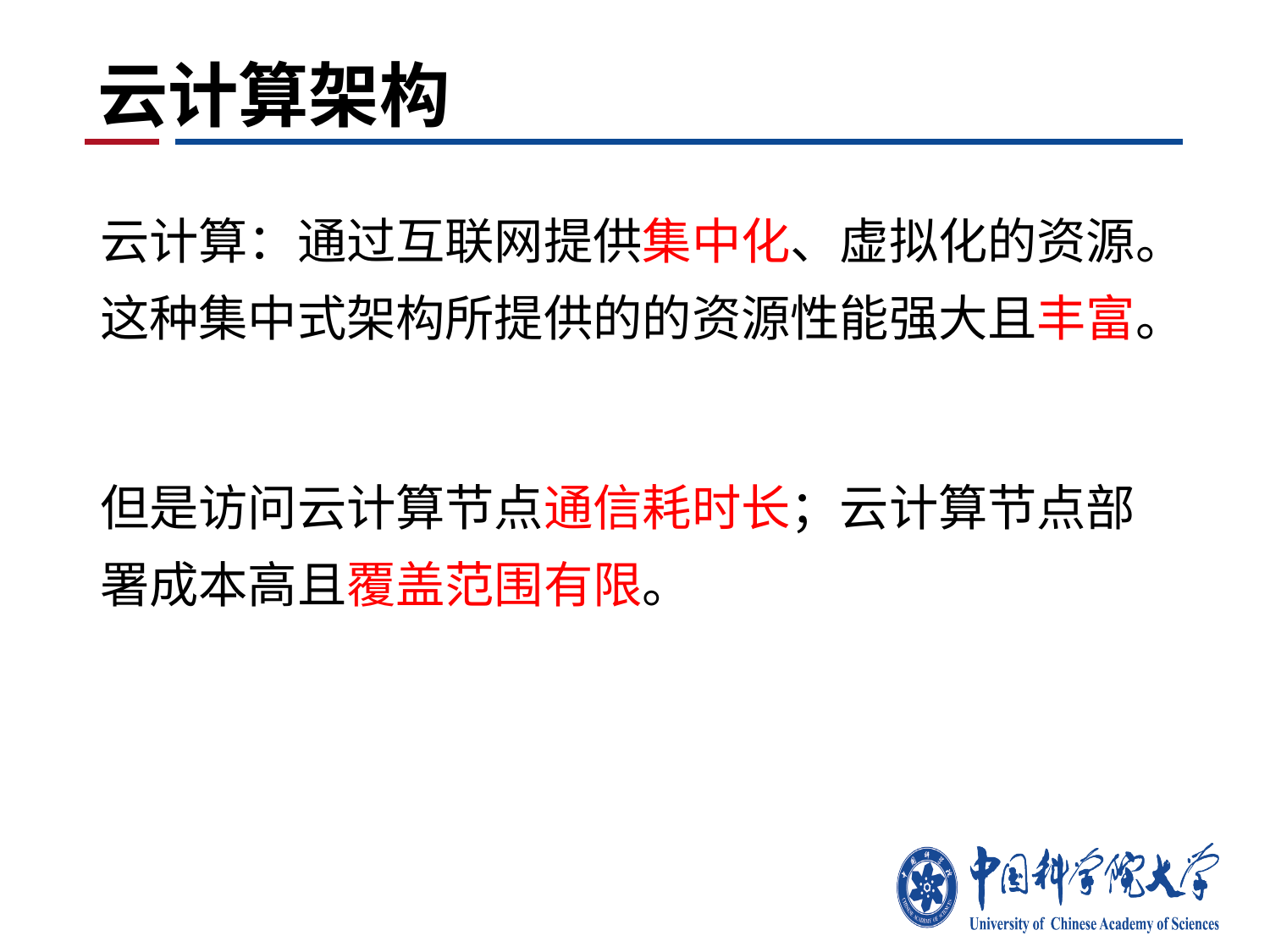

# 云计算架构
云计算：通过互联网提供集中化、虚拟化的资源。这种集中式架构所提供的的资源性能强大且丰富。

但是访问云计算节点通信耗时长；云计算节点部署成本高且覆盖范围有限。